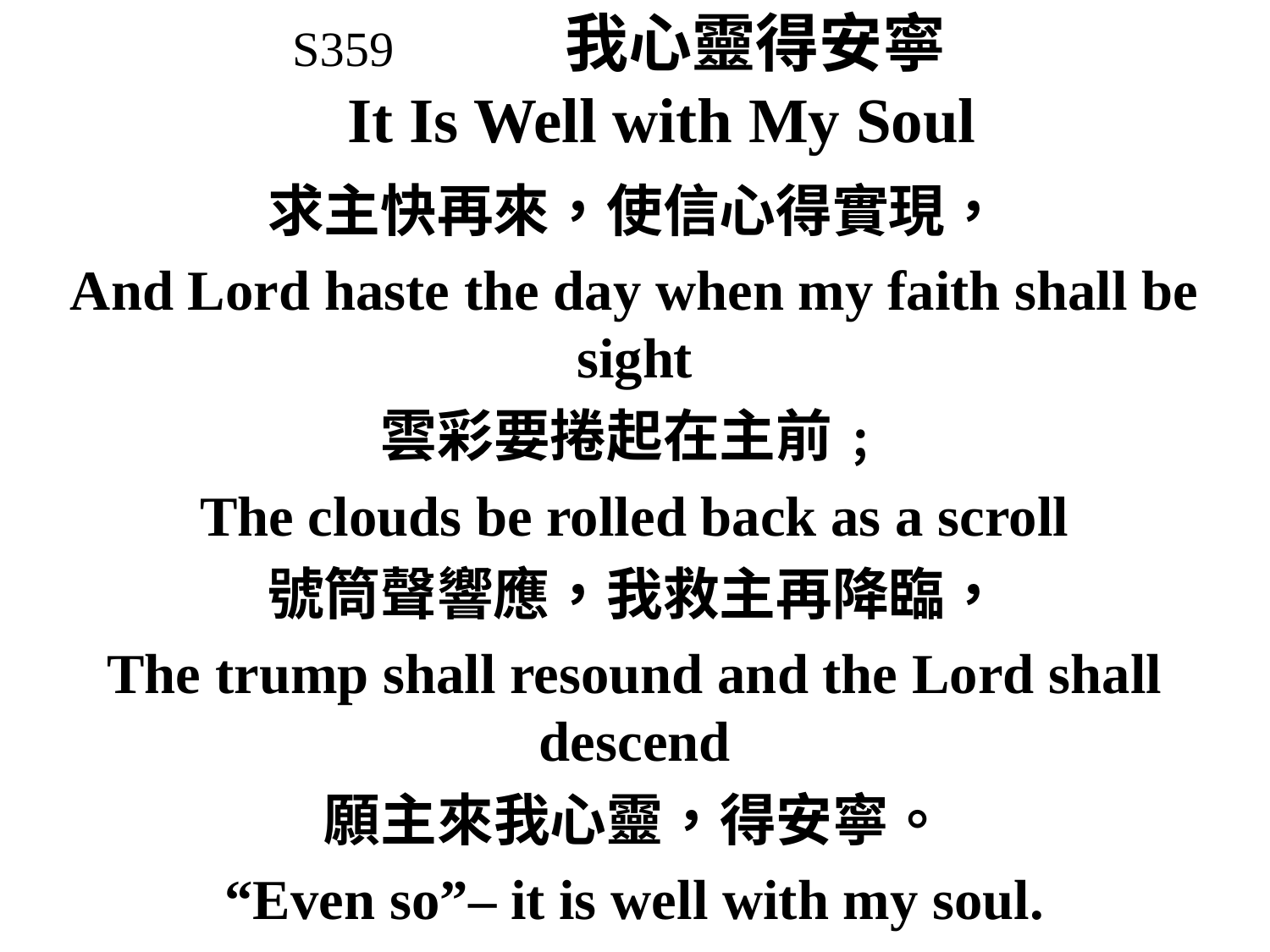

# S359                      我心靈得安寧 It Is Well with My Soul
求主快再來，使信心得實現，
And Lord haste the day when my faith shall be sight
雲彩要捲起在主前﹔
The clouds be rolled back as a scroll
號筒聲響應，我救主再降臨，
The trump shall resound and the Lord shall descend
願主來我心靈，得安寧。
“Even so”– it is well with my soul.